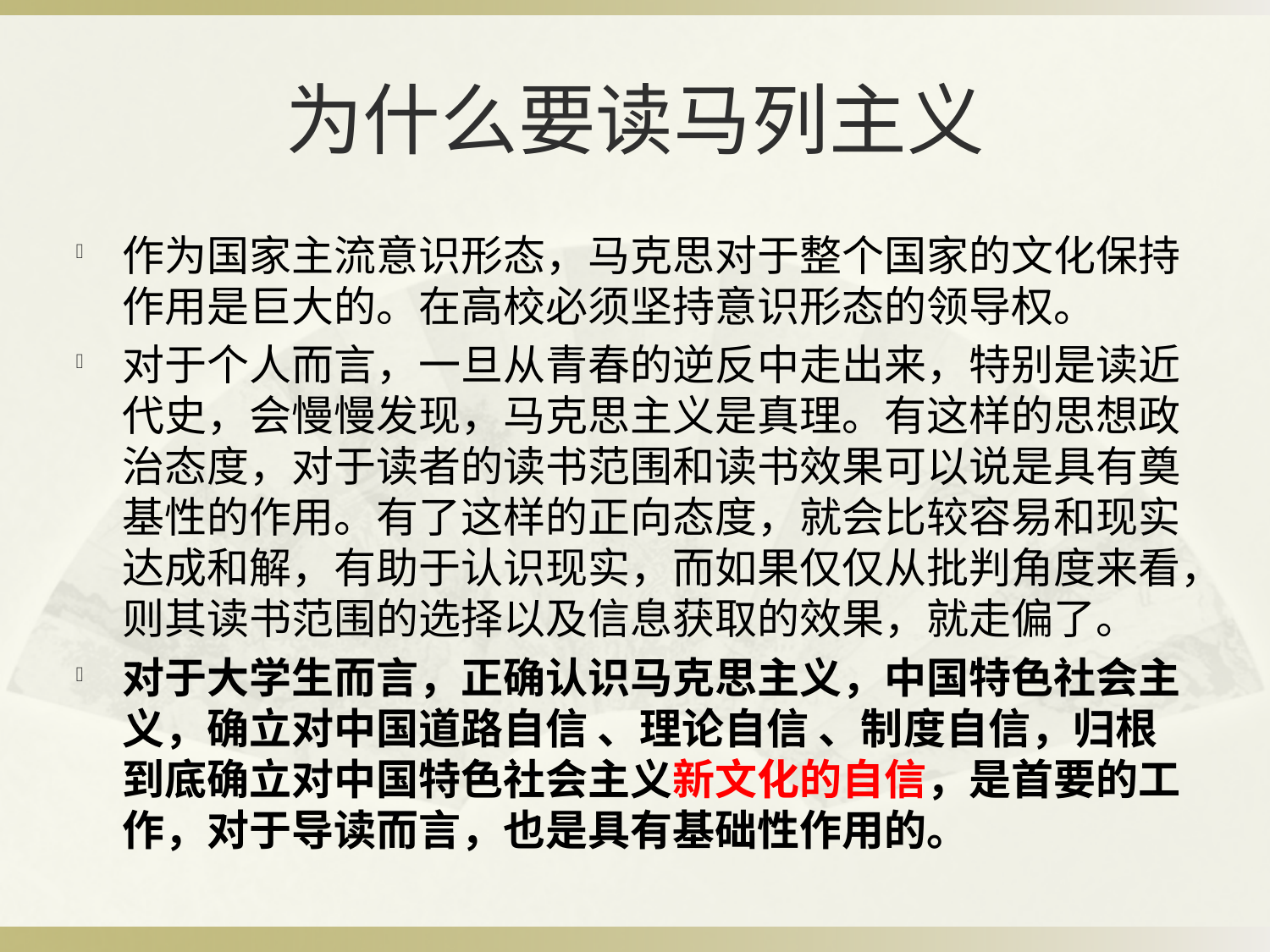

# 为什么要读马列主义
作为国家主流意识形态，马克思对于整个国家的文化保持作用是巨大的。在高校必须坚持意识形态的领导权。
对于个人而言，一旦从青春的逆反中走出来，特别是读近代史，会慢慢发现，马克思主义是真理。有这样的思想政治态度，对于读者的读书范围和读书效果可以说是具有奠基性的作用。有了这样的正向态度，就会比较容易和现实达成和解，有助于认识现实，而如果仅仅从批判角度来看，则其读书范围的选择以及信息获取的效果，就走偏了。
对于大学生而言，正确认识马克思主义，中国特色社会主义，确立对中国道路自信 、理论自信 、制度自信，归根到底确立对中国特色社会主义新文化的自信，是首要的工作，对于导读而言，也是具有基础性作用的。